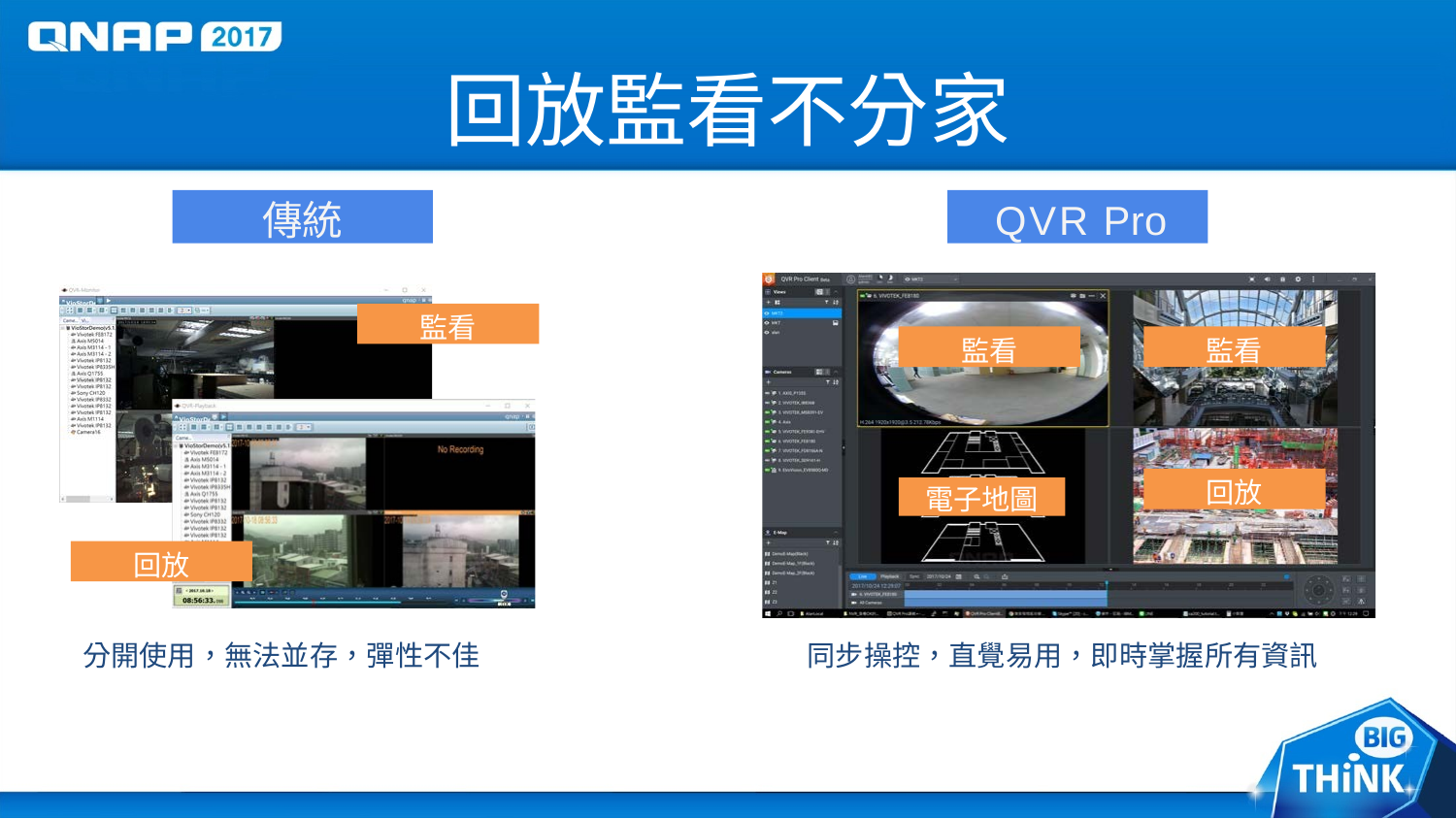

# 回放監看不分家
傳統
QVR Pro

監看
監看
監看

回放
電子地圖
回放
分開使用，無法並存，彈性不佳
同步操控，直覺易用，即時掌握所有資訊